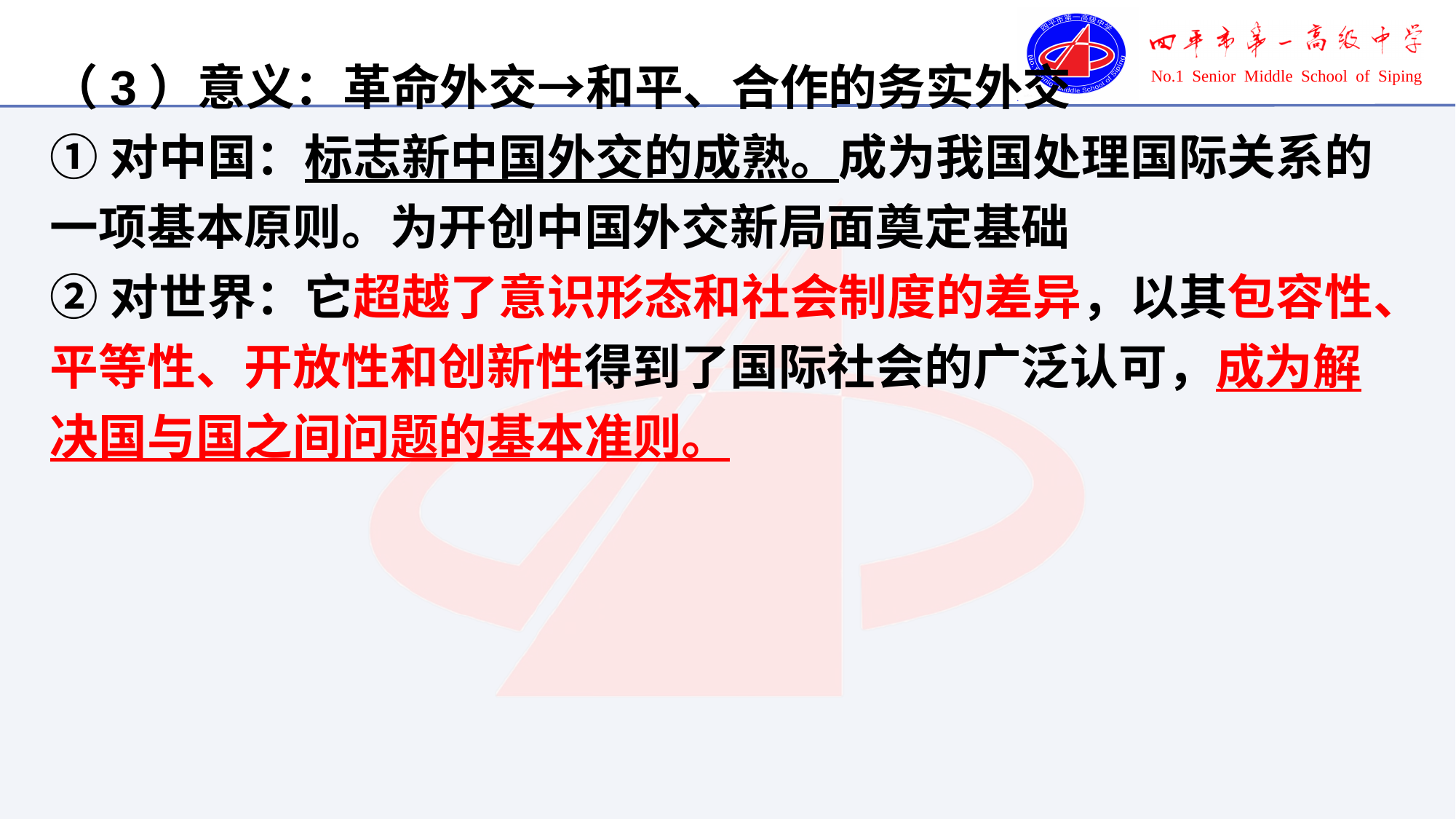

（3）意义：革命外交→和平、合作的务实外交
①对中国：标志新中国外交的成熟。成为我国处理国际关系的一项基本原则。为开创中国外交新局面奠定基础
②对世界：它超越了意识形态和社会制度的差异，以其包容性、平等性、开放性和创新性得到了国际社会的广泛认可，成为解决国与国之间问题的基本准则。